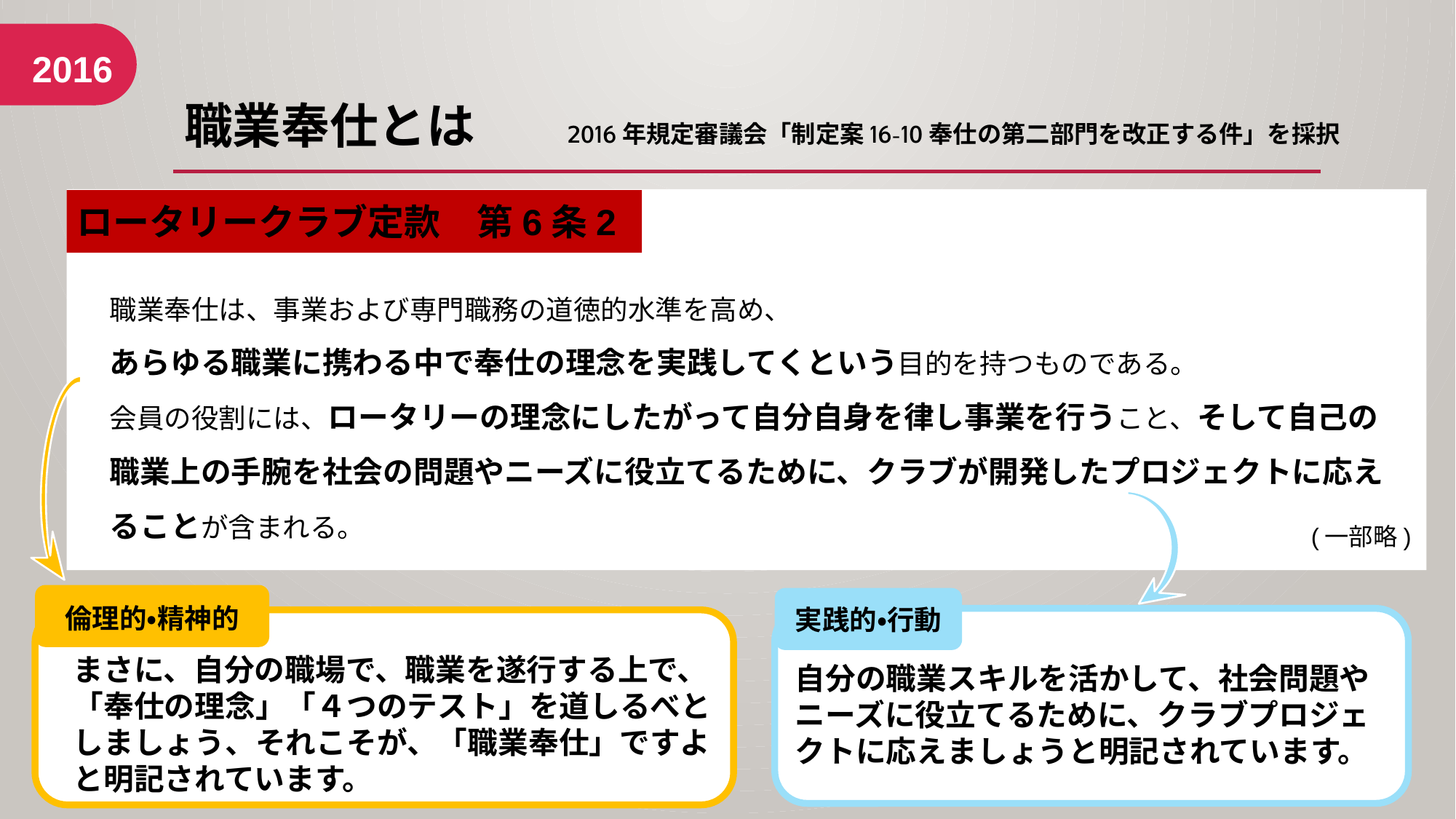

2016
# 職業奉仕とは
2016年規定審議会「制定案16-10奉仕の第二部門を改正する件」を採択

ロータリークラブ定款　第6条2
職業奉仕は、事業および専門職務の道徳的水準を高め、
あらゆる職業に携わる中で奉仕の理念を実践してくという目的を持つものである。
会員の役割には、ロータリーの理念にしたがって自分自身を律し事業を行うこと、そして自己の職業上の手腕を社会の問題やニーズに役立てるために、クラブが開発したプロジェクトに応えることが含まれる。
(一部略)

まさに、自分の職場で、職業を遂行する上で、「奉仕の理念」「４つのテスト」を道しるべとしましょう、それこそが、「職業奉仕」ですよと明記されています。

倫理的・精神的

自分の職業スキルを活かして、社会問題やニーズに役立てるために、クラブプロジェクトに応えましょうと明記されています。

実践的・行動